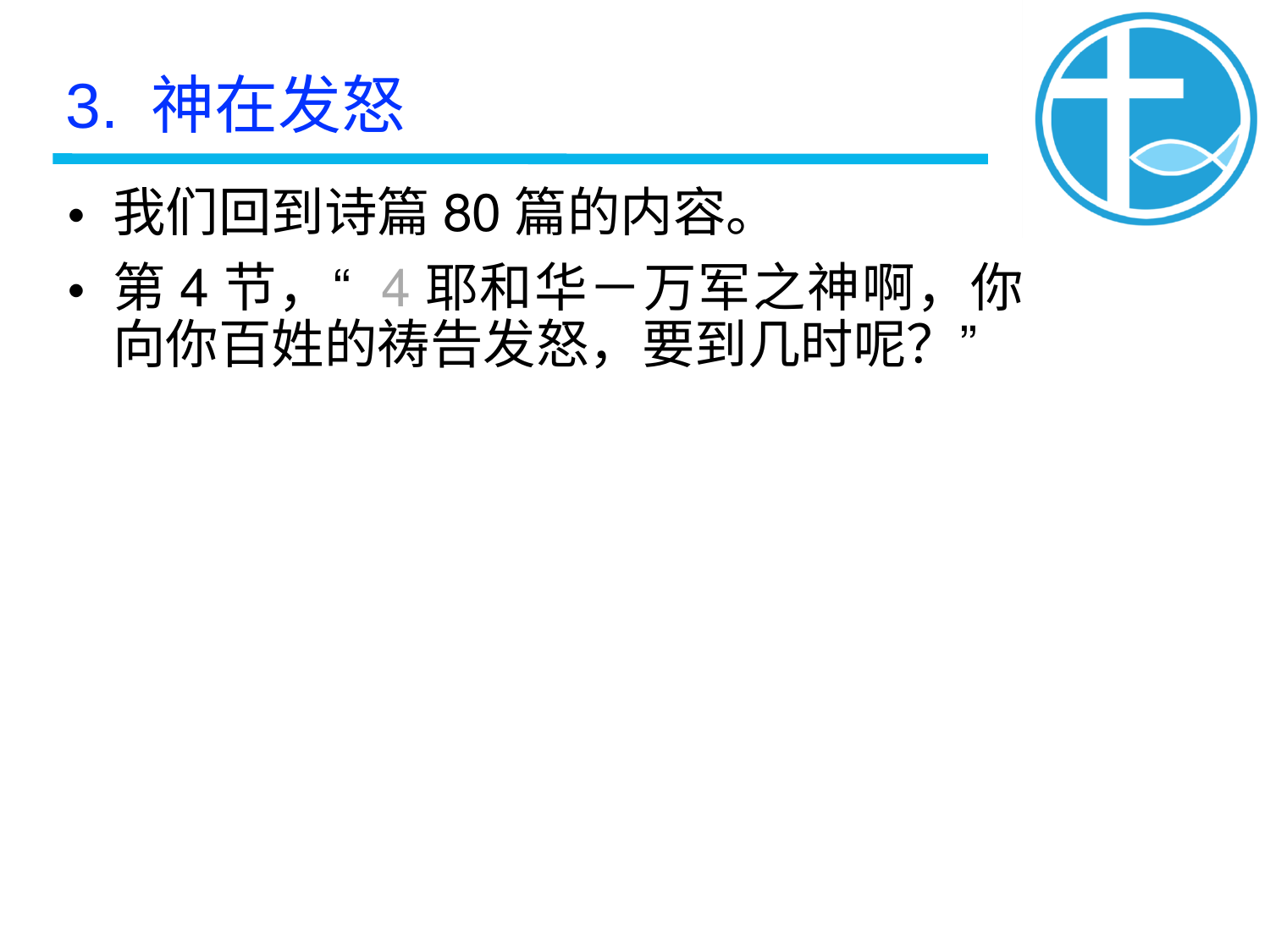

3. 神在发怒
我们回到诗篇80篇的内容。
第4节，“ 4耶和华－万军之神啊，你向你百姓的祷告发怒，要到几时呢？”